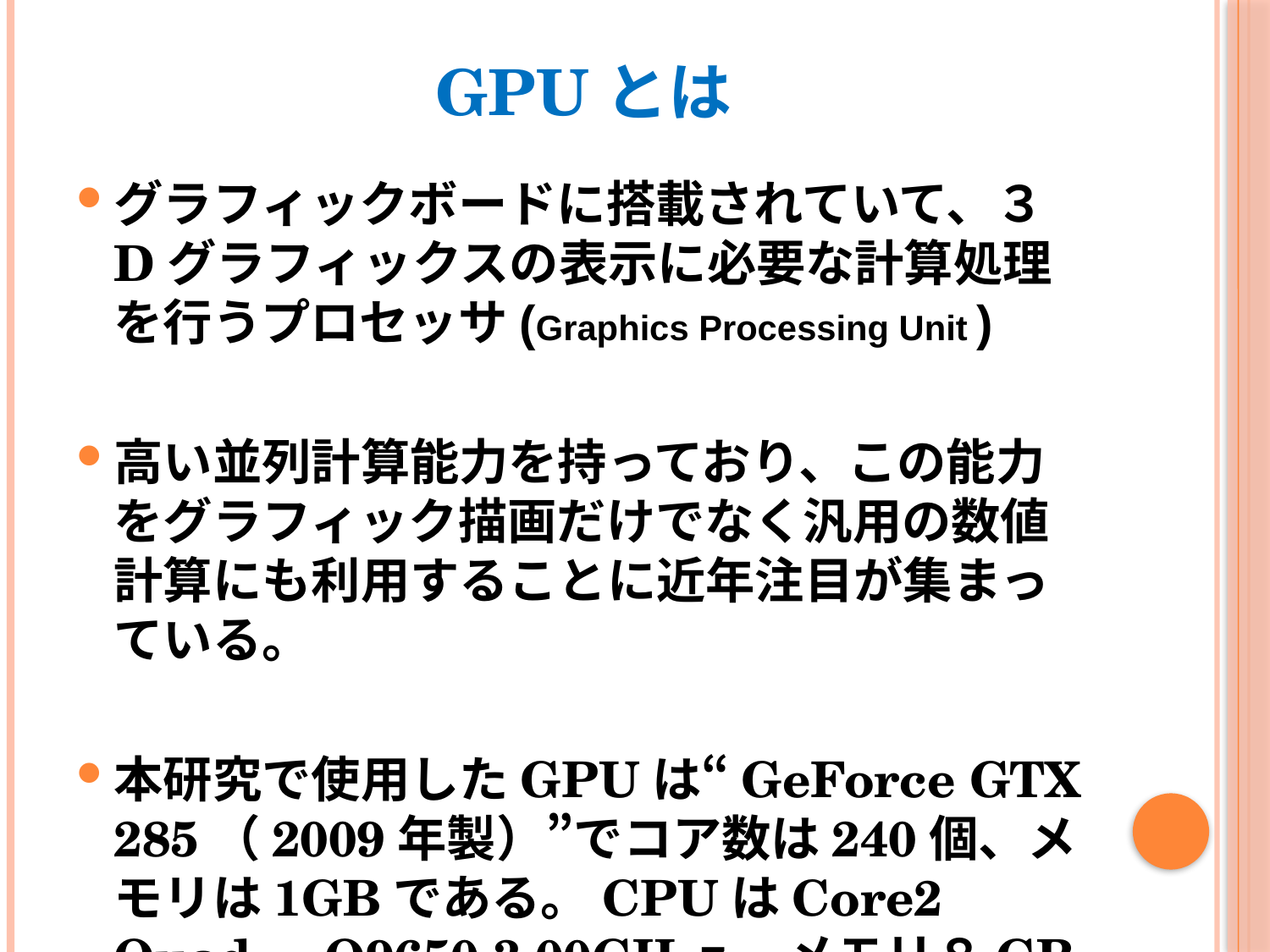

# GPUとは
グラフィックボードに搭載されていて、３Dグラフィックスの表示に必要な計算処理を行うプロセッサ(Graphics Processing Unit )

高い並列計算能力を持っており、この能力をグラフィック描画だけでなく汎用の数値計算にも利用することに近年注目が集まっている。

本研究で使用したGPUは“GeForce GTX 285（2009年製）”でコア数は240個、メモリは1GBである。CPUはCore2　Quad　Q9650 3.00GHｚ、メモリ８GBである。